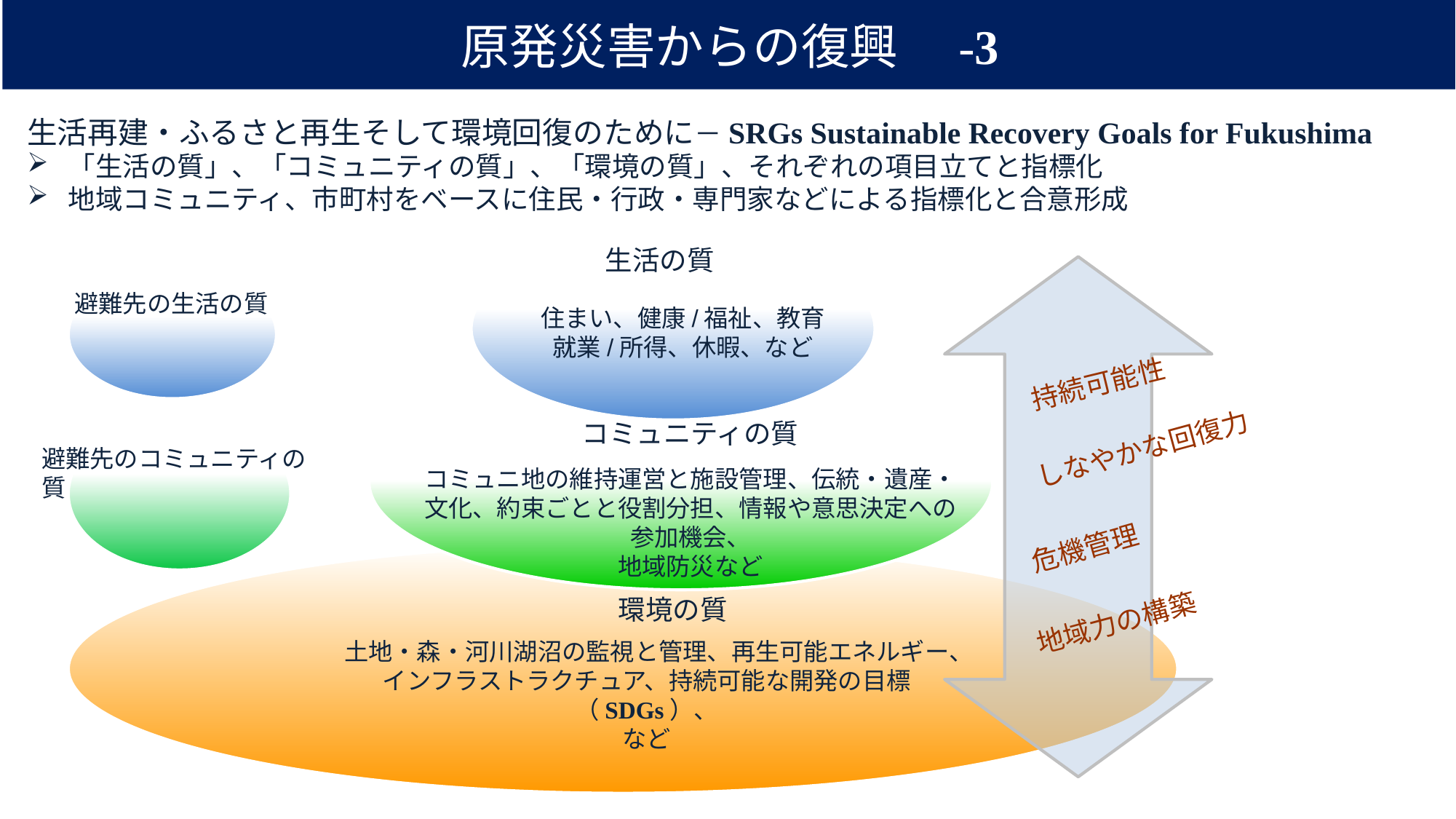

原発災害からの復興　-3
東日本大震災－その特質②
生活再建・ふるさと再生そして環境回復のために－SRGs Sustainable Recovery Goals for Fukushima
「生活の質」、「コミュニティの質」、「環境の質」、それぞれの項目立てと指標化
地域コミュニティ、市町村をベースに住民・行政・専門家などによる指標化と合意形成
被災者の生活・生業再

生活の質

避難先の生活の質
住まい、健康/福祉、教育
就業/所得、休暇、など
持続可能性

るさとの再生

コミュニティの質

しなやかな回復力
避難先のコミュニティの質
コミュニ地の維持運営と施設管理、伝統・遺産・文化、約束ごとと役割分担、情報や意思決定への参加機会、
地域防災など
危機管理

環境の質

地域力の構築
土地・森・河川湖沼の監視と管理、再生可能エネルギー、
インフラストラクチュア、持続可能な開発の目標（SDGs）、
など
原発事故収束・廃炉